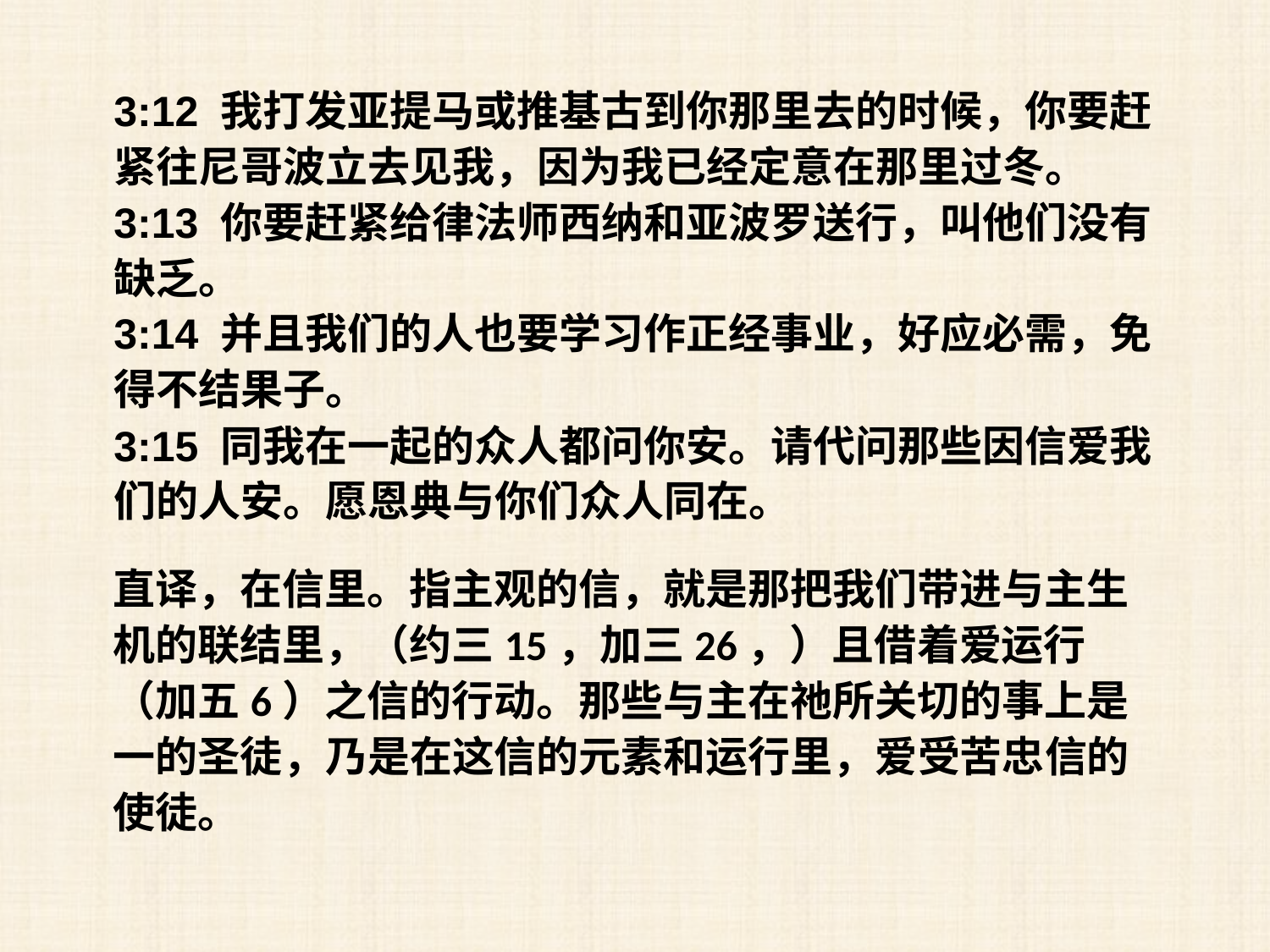

3:12 我打发亚提马或推基古到你那里去的时候，你要赶紧往尼哥波立去见我，因为我已经定意在那里过冬。
3:13 你要赶紧给律法师西纳和亚波罗送行，叫他们没有缺乏。
3:14 并且我们的人也要学习作正经事业，好应必需，免得不结果子。
3:15 同我在一起的众人都问你安。请代问那些因信爱我们的人安。愿恩典与你们众人同在。
直译，在信里。指主观的信，就是那把我们带进与主生机的联结里，（约三15，加三26，）且借着爱运行（加五6）之信的行动。那些与主在祂所关切的事上是一的圣徒，乃是在这信的元素和运行里，爱受苦忠信的使徒。